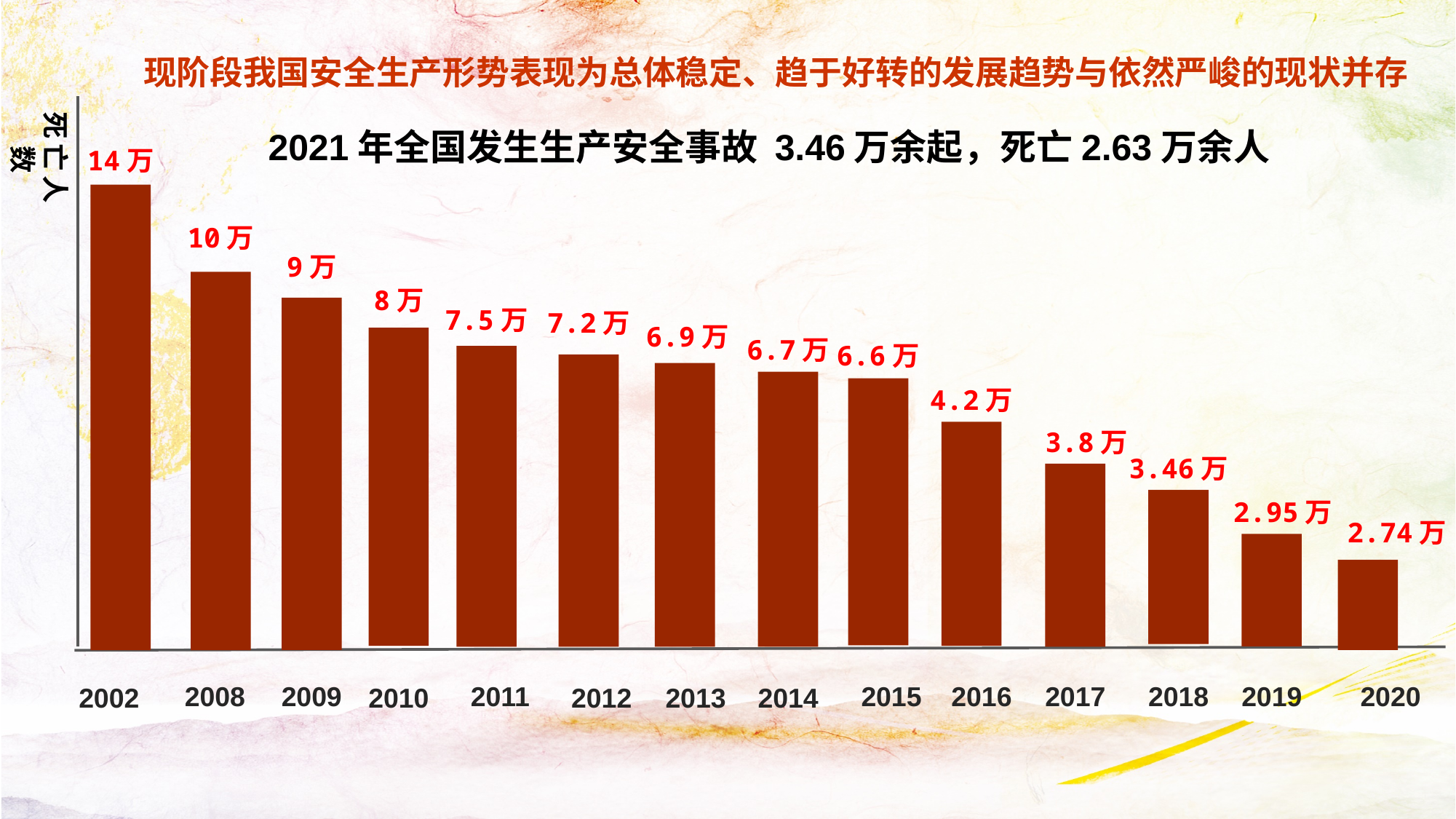

# 现阶段我国安全生产形势表现为总体稳定、趋于好转的发展趋势与依然严峻的现状并存
死亡人数
2021年全国发生生产安全事故 3.46万余起，死亡2.63万余人
14万

10万
9万

8万

7.5万
7.2万
6.9万
6.7万

6.6万

4.2万

3.8万

3.46万

2.95万
2.74万

2018
2019
2020
2008
2017
2016
2015
2009
2011
2002
2010
2012
2013
2014